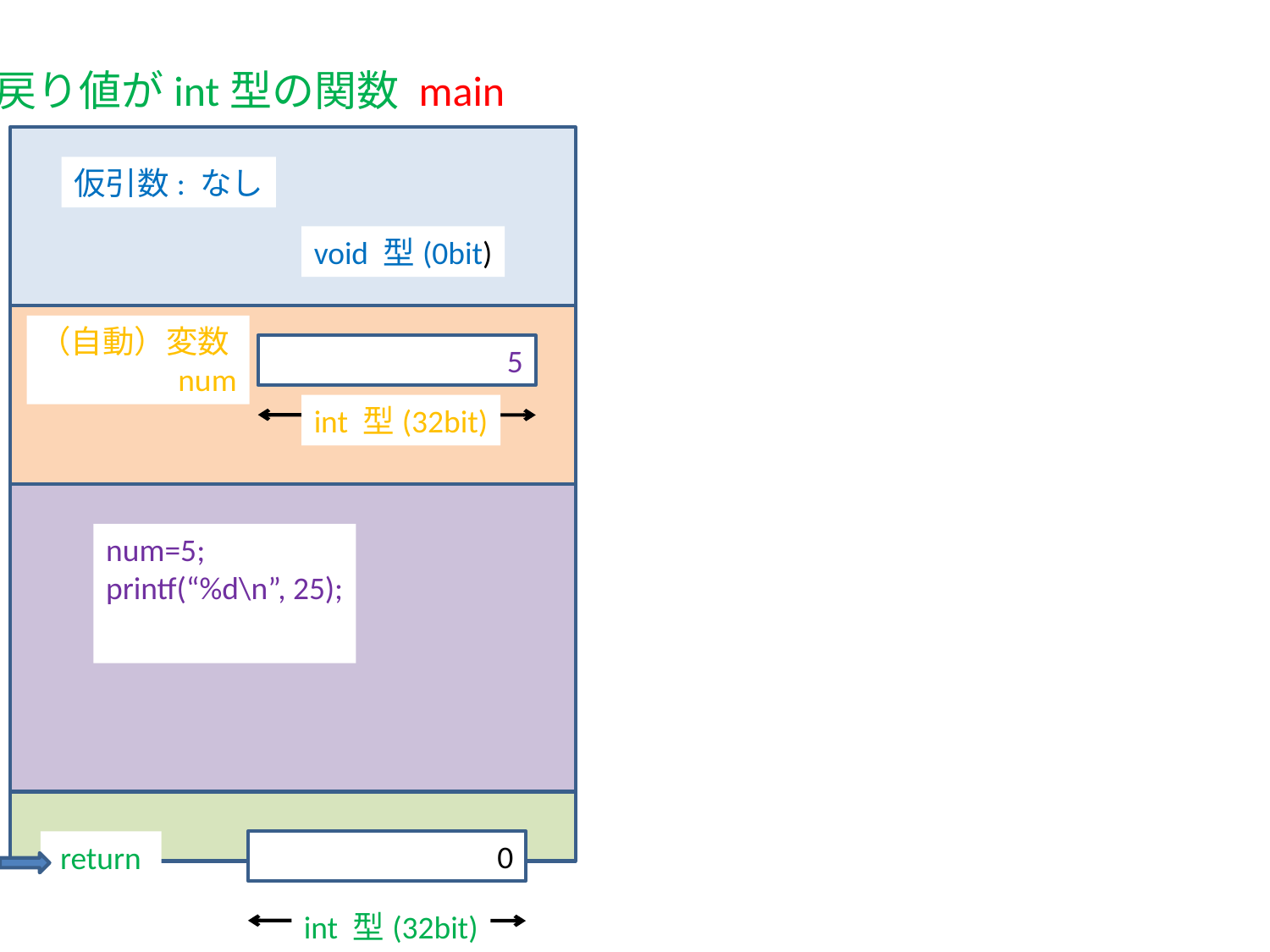

戻り値がint型の関数 main

仮引数: なし
void 型(0bit)

（自動）変数
num
5
int 型(32bit)

num=5;
printf(“%d\n”, 25);

 return
0

int 型(32bit)